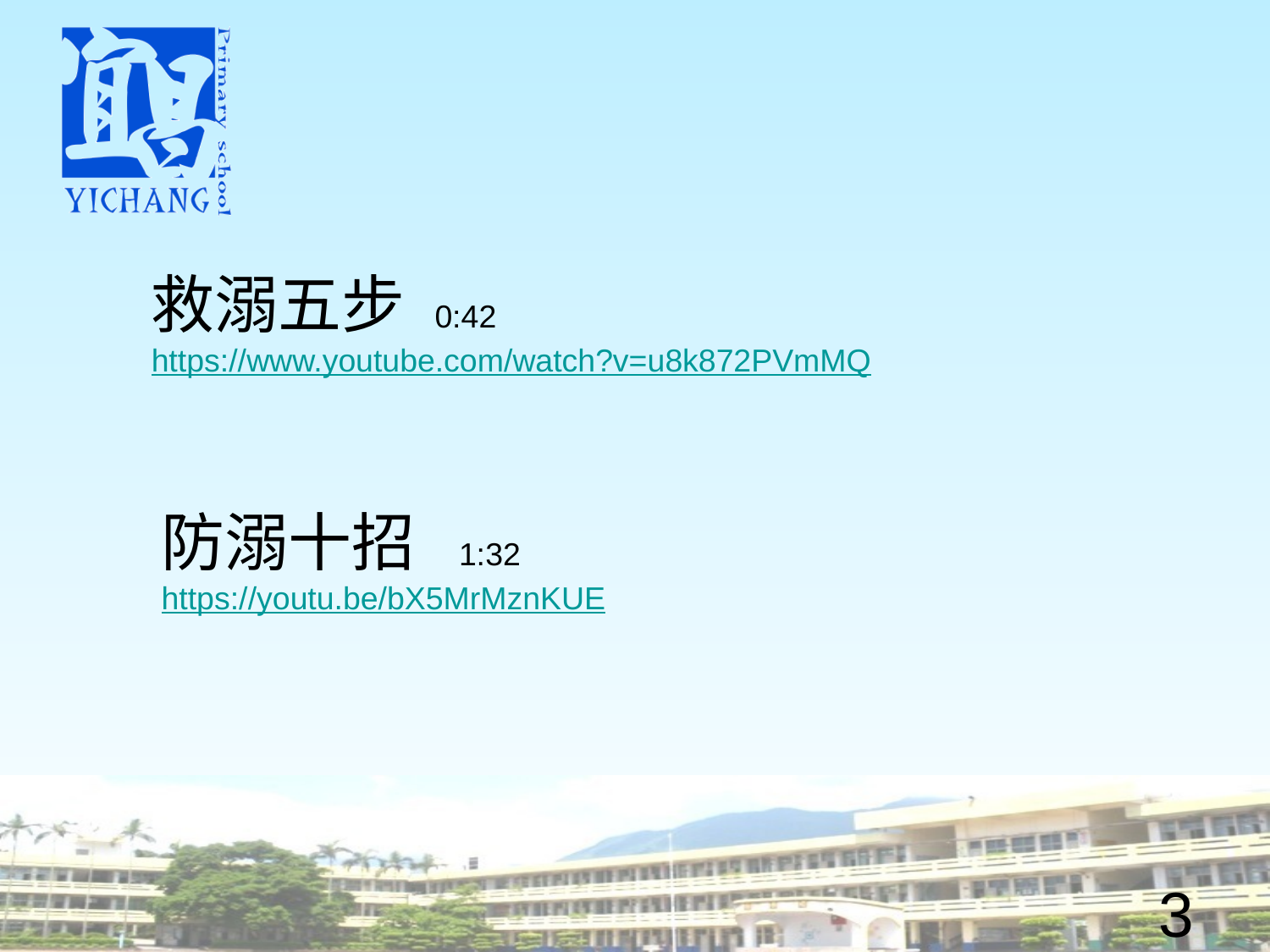

救溺五步 0:42
https://www.youtube.com/watch?v=u8k872PVmMQ
防溺十招  1:32
https://youtu.be/bX5MrMznKUE
3